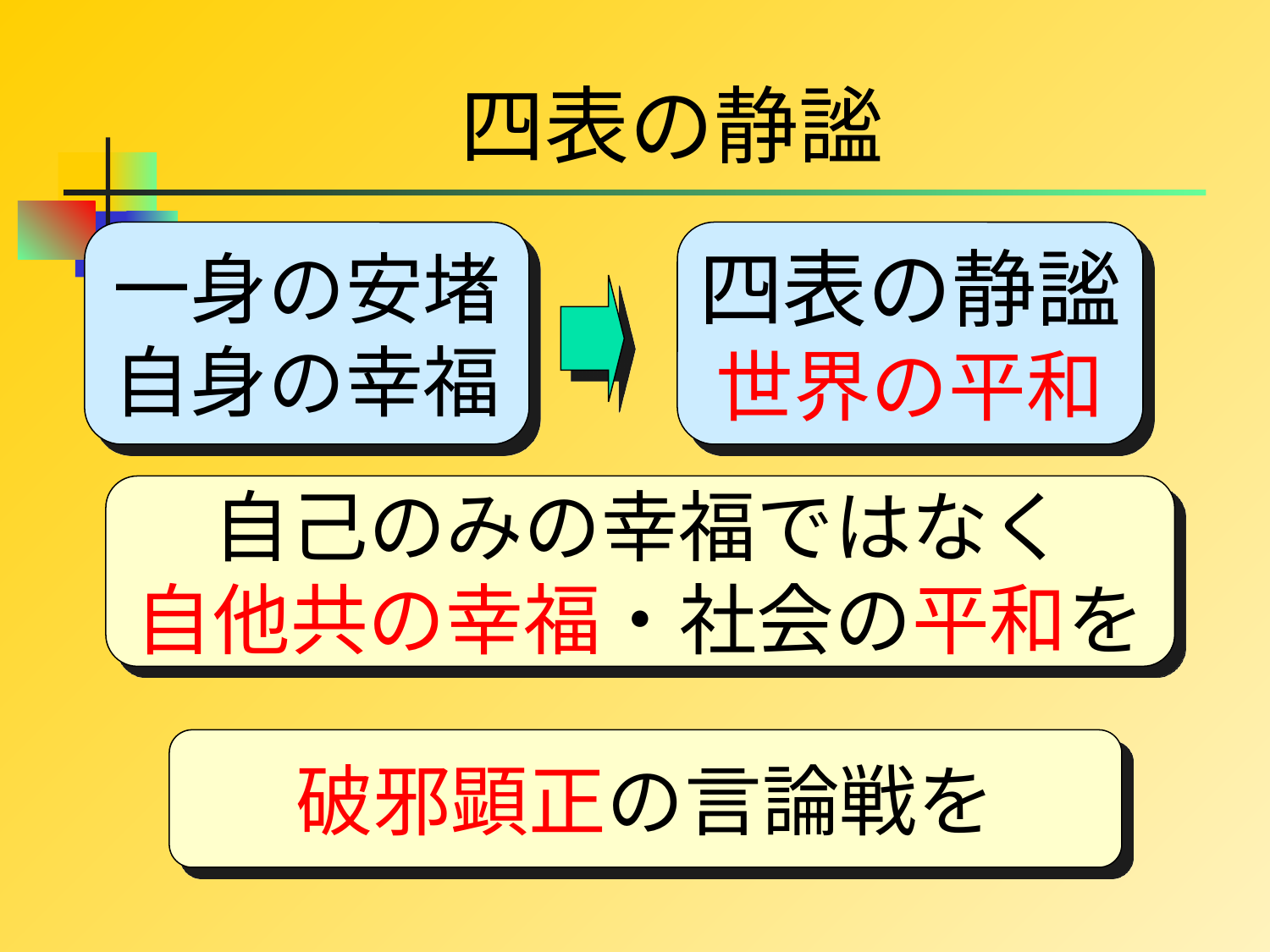

# 四表の静謐
一身の安堵
自身の幸福
四表の静謐
世界の平和

自己のみの幸福ではなく
自他共の幸福・社会の平和を
破邪顕正の言論戦を